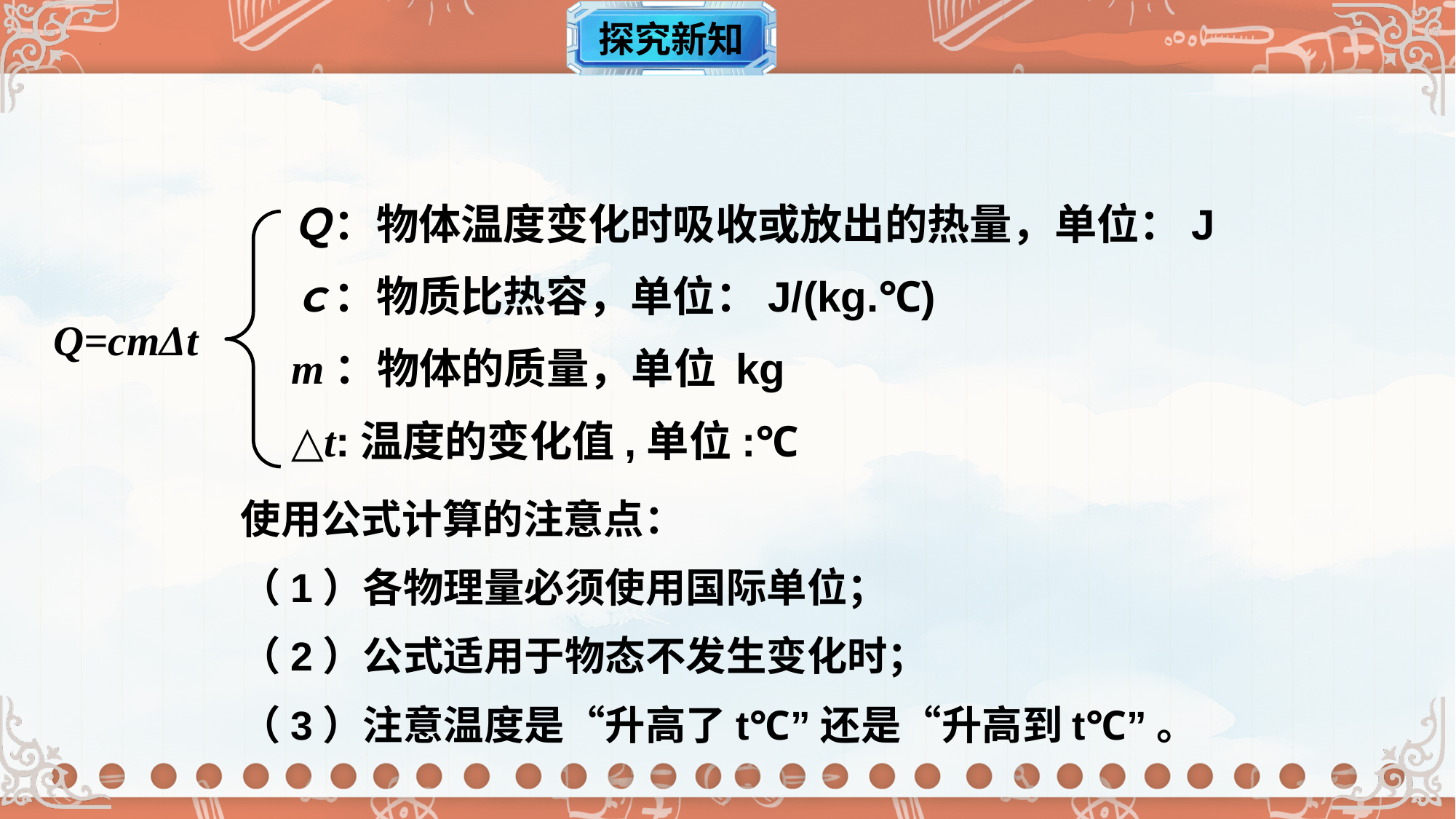

Ｑ：物体温度变化时吸收或放出的热量，单位：J
ｃ：物质比热容，单位：J/(kg.℃)
m：物体的质量，单位 kg
△t:温度的变化值,单位:℃

Q=cmΔt
使用公式计算的注意点：
（1）各物理量必须使用国际单位；
（2）公式适用于物态不发生变化时；
（3）注意温度是“升高了t℃”还是“升高到t℃”。